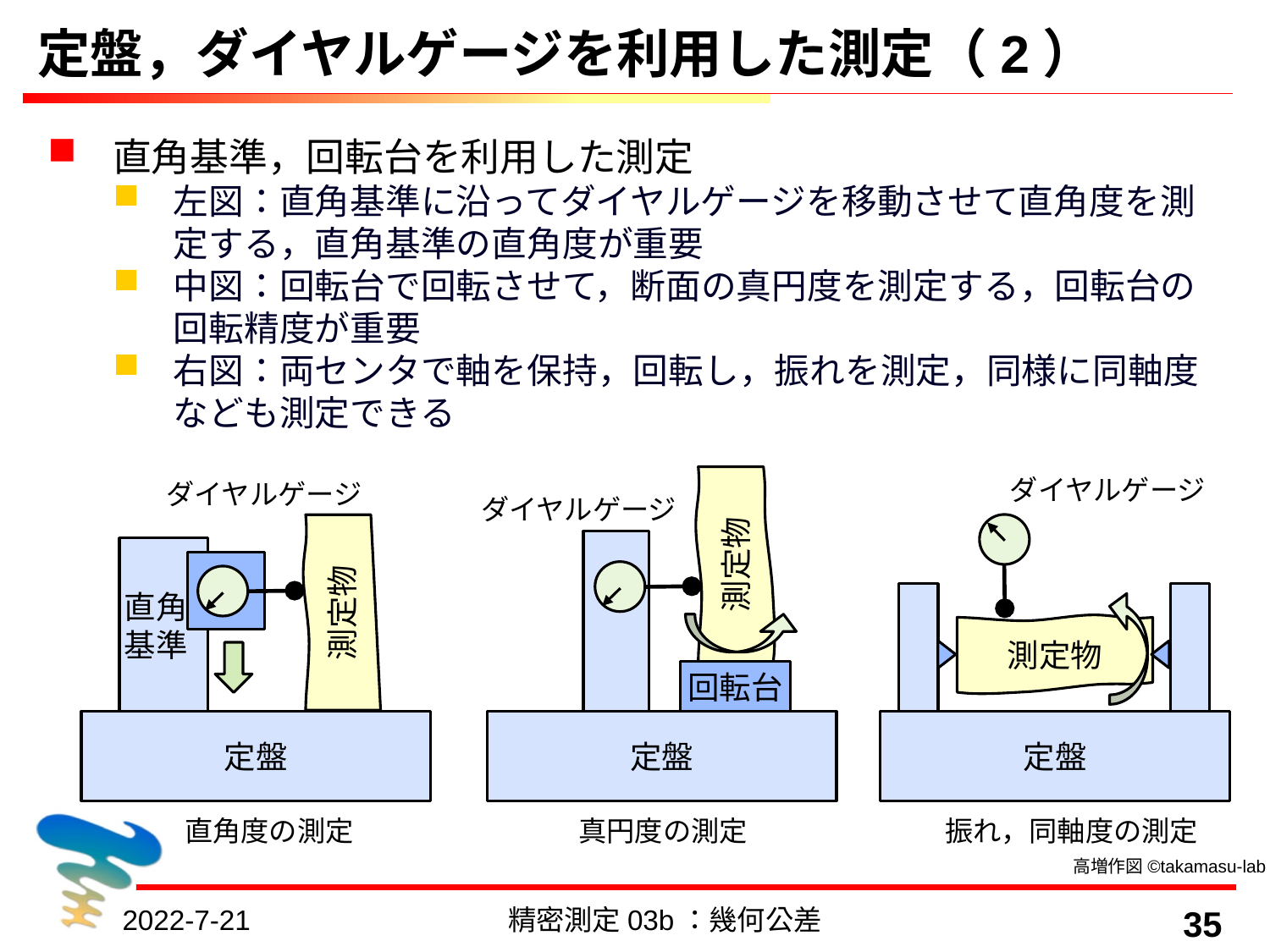

# 定盤，ダイヤルゲージを利用した測定（2）
直角基準，回転台を利用した測定
左図：直角基準に沿ってダイヤルゲージを移動させて直角度を測定する，直角基準の直角度が重要
中図：回転台で回転させて，断面の真円度を測定する，回転台の回転精度が重要
右図：両センタで軸を保持，回転し，振れを測定，同様に同軸度なども測定できる
ダイヤルゲージ
測定物

回転台
定盤
ダイヤルゲージ

測定物

定盤
ダイヤルゲージ
直角
基準

測定物

定盤
直角度の測定　　　　　　　　真円度の測定　　　　　　　振れ，同軸度の測定
高増作図©takamasu-lab
2022-7-21
精密測定03b：幾何公差
35